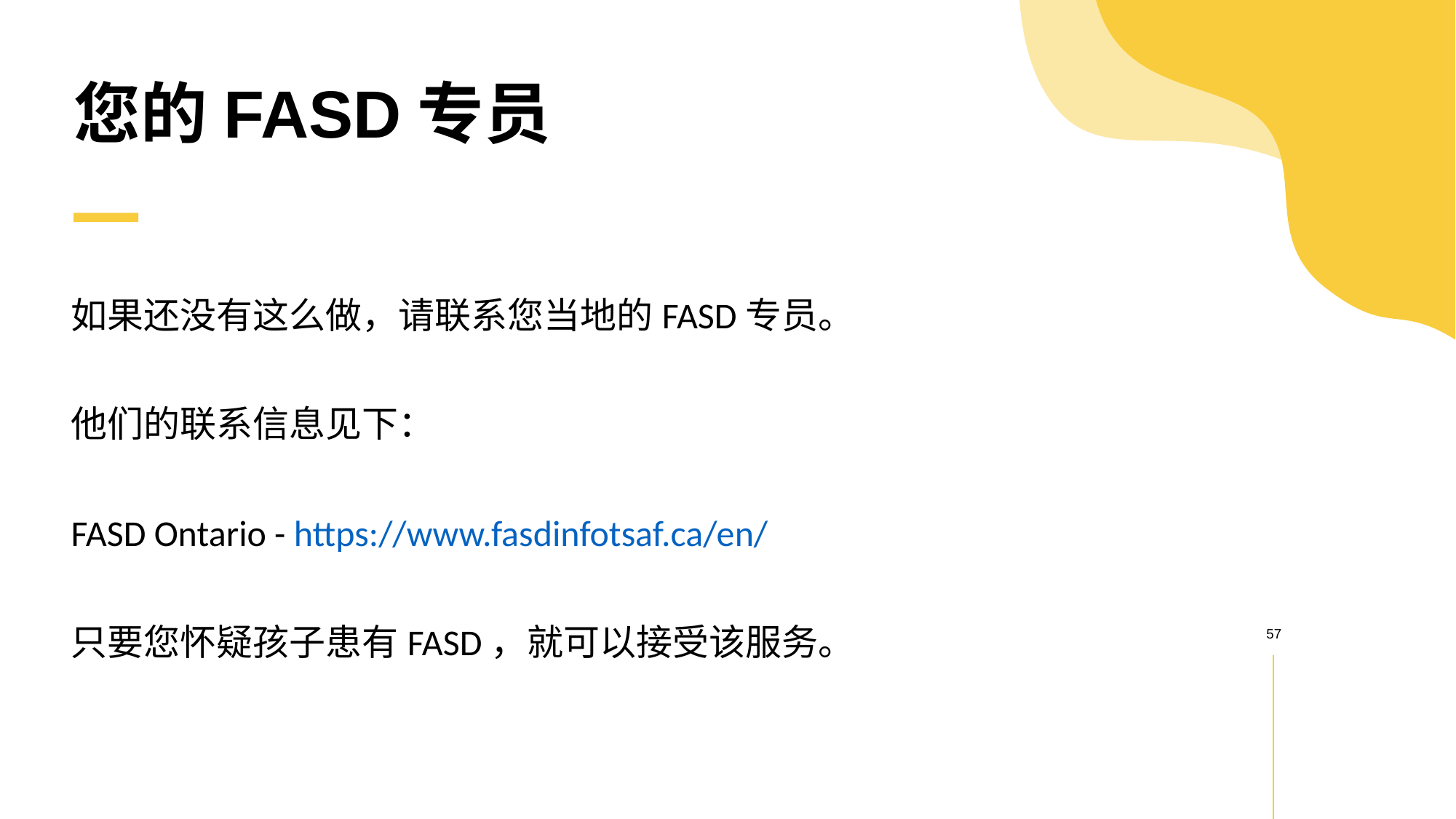

# 您的FASD专员

如果还没有这么做，请联系您当地的FASD专员。

他们的联系信息见下：

FASD Ontario - https://www.fasdinfotsaf.ca/en/

只要您怀疑孩子患有FASD，就可以接受该服务。
57